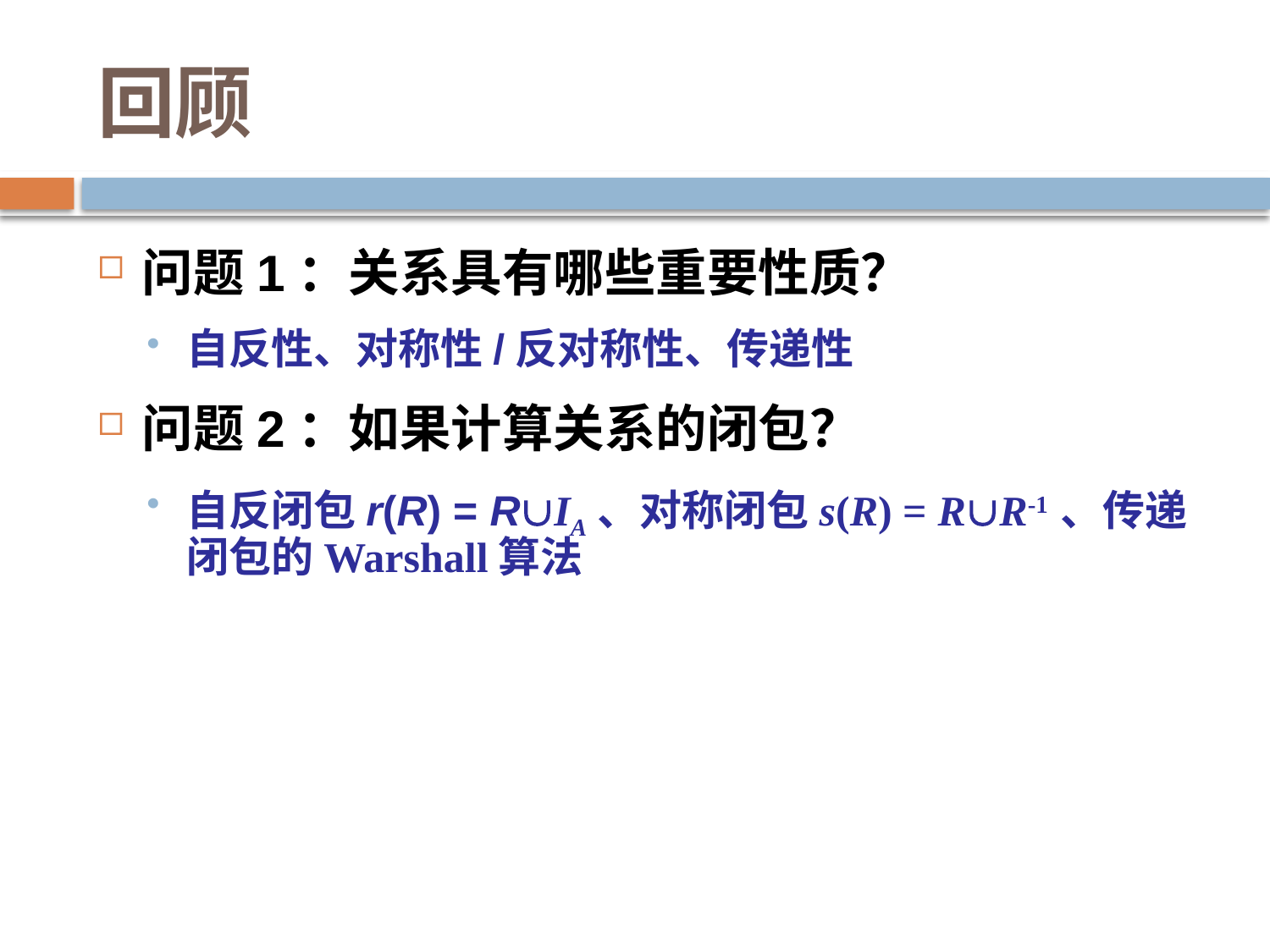

# 回顾
问题1：关系具有哪些重要性质？
自反性、对称性/反对称性、传递性
问题2：如果计算关系的闭包？
自反闭包r(R) = R∪IA 、对称闭包s(R) = R∪R-1 、传递闭包的Warshall算法